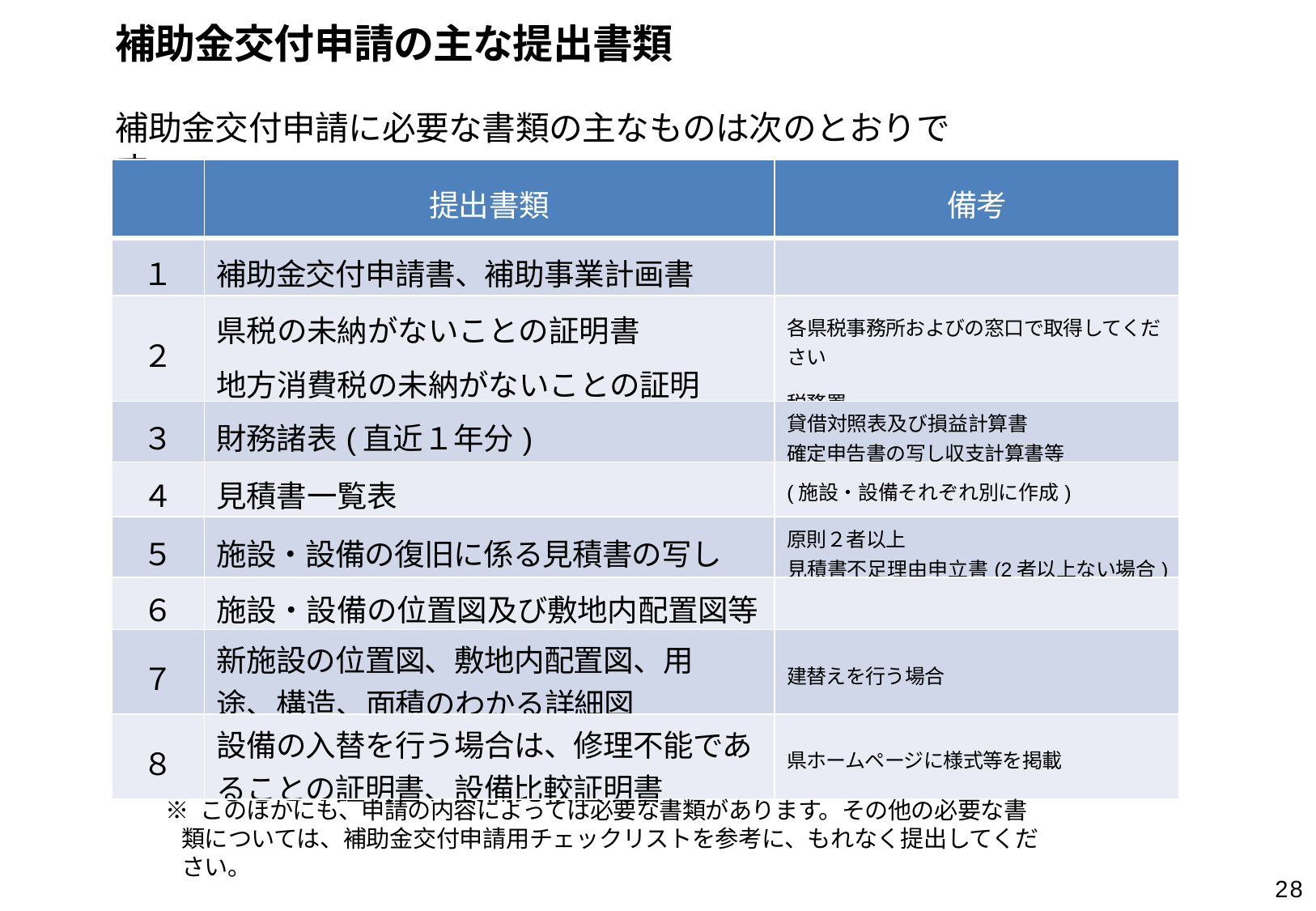

# 補助金交付申請の主な提出書類
補助金交付申請に必要な書類の主なものは次のとおりです。
|  | 提出書類 | 備考 |
| --- | --- | --- |
| １ | 補助金交付申請書、補助事業計画書 |  |
| ２ | 県税の未納がないことの証明書 地方消費税の未納がないことの証明 | 各県税事務所およびの窓口で取得してください 税務署 |
| ３ | 財務諸表(直近１年分) | 貸借対照表及び損益計算書 確定申告書の写し収支計算書等 |
| ４ | 見積書一覧表 | (施設・設備それぞれ別に作成) |
| ５ | 施設・設備の復旧に係る見積書の写し | 原則２者以上 見積書不足理由申立書(2者以上ない場合) |
| ６ | 施設・設備の位置図及び敷地内配置図等 |  |
| ７ | 新施設の位置図、敷地内配置図、用途、構造、面積のわかる詳細図 | 建替えを行う場合 |
| ８ | 設備の入替を行う場合は、修理不能であることの証明書、設備比較証明書 | 県ホームページに様式等を掲載 |
※ このほかにも、申請の内容によっては必要な書類があります。その他の必要な書類については、補助金交付申請用チェックリストを参考に、もれなく提出してください。
28